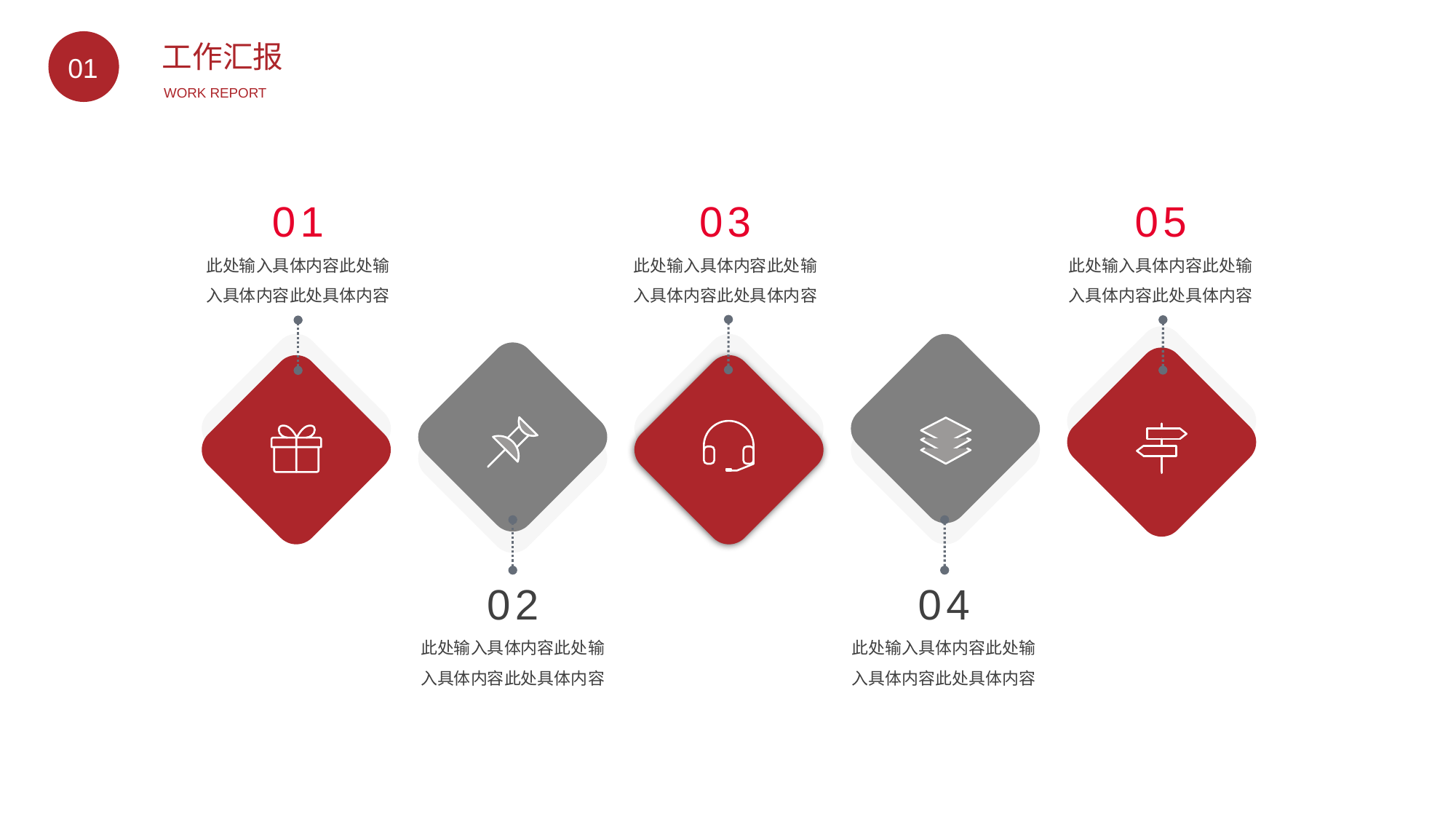

BY YUSHEN

工作汇报
01
WORK REPORT
03
此处输入具体内容此处输入具体内容此处具体内容

05
此处输入具体内容此处输入具体内容此处具体内容

01
此处输入具体内容此处输入具体内容此处具体内容

04
此处输入具体内容此处输入具体内容此处具体内容

02
此处输入具体内容此处输入具体内容此处具体内容